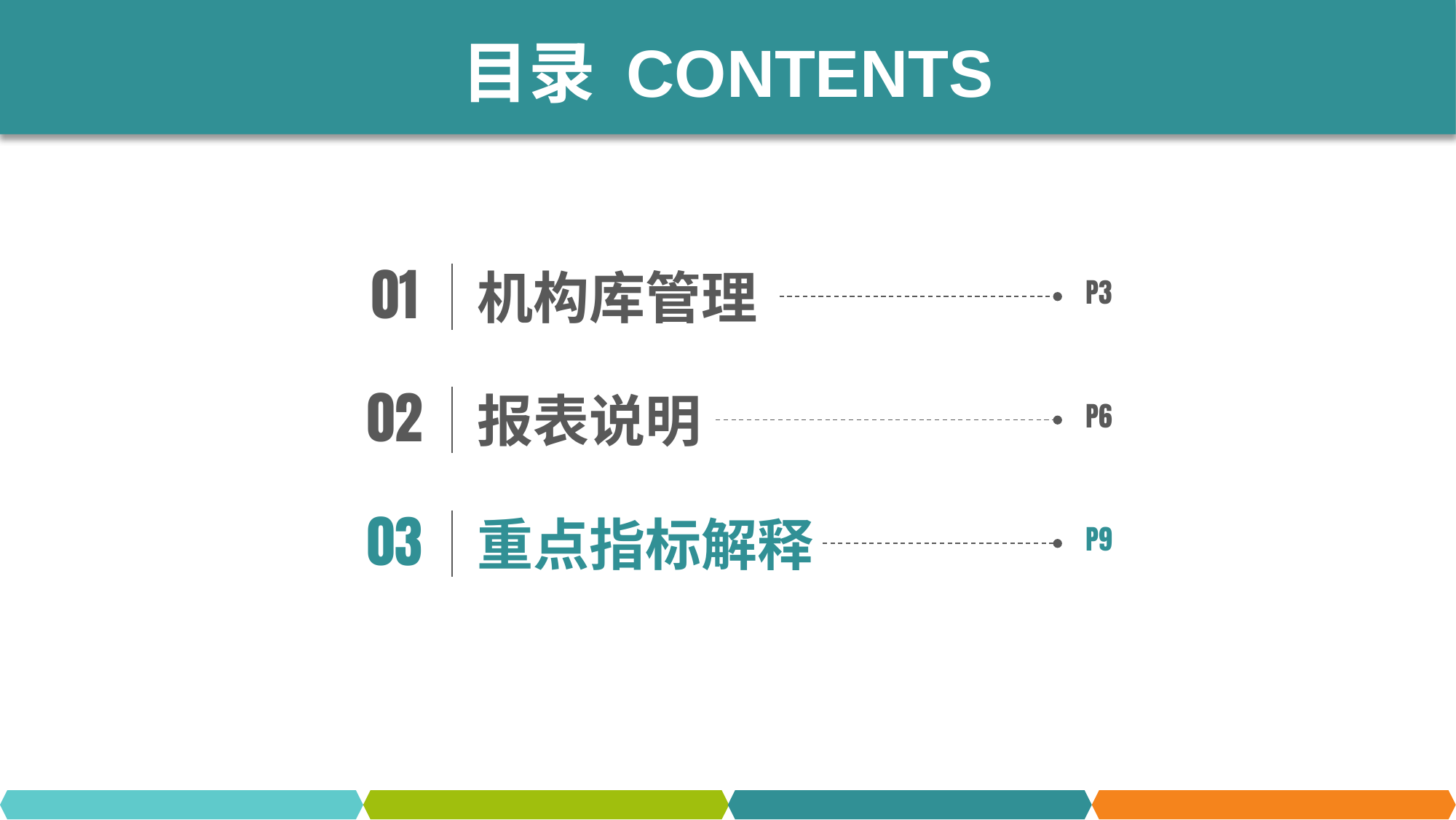

目录 CONTENTS
01
机构库管理
P3
02
报表说明
P6
03
重点指标解释
P9